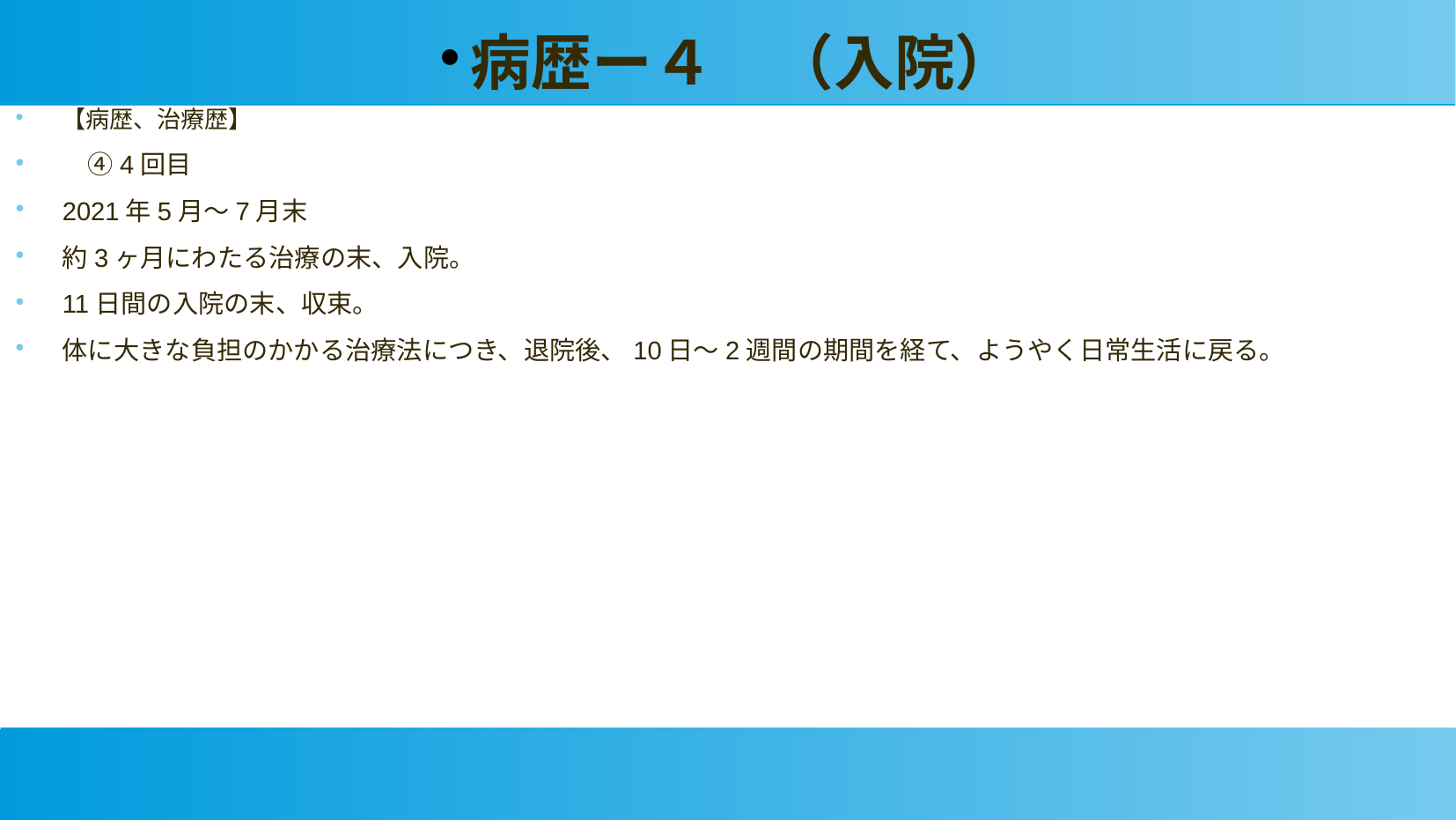

病歴ー４　（入院）
【病歴、治療歴】
　④4回目
2021年5月〜7月末
約3ヶ月にわたる治療の末、入院。
11日間の入院の末、収束。
体に大きな負担のかかる治療法につき、退院後、10日〜2週間の期間を経て、ようやく日常生活に戻る。